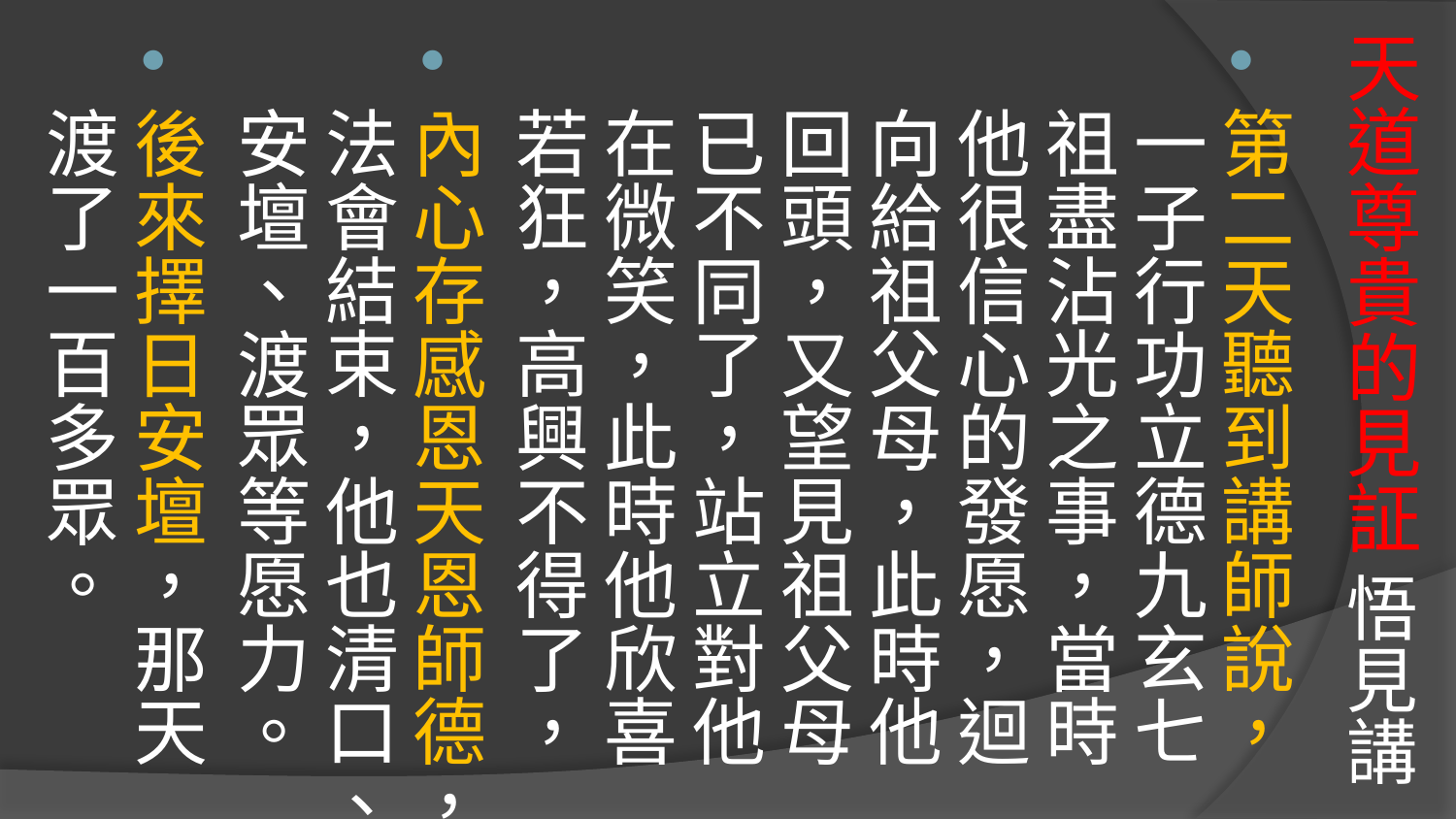

# 天道尊貴的見証 悟見講
第二天聽到講師說，一子行功立德九玄七祖盡沾光之事，當時他很信心的發愿，迴向給祖父母，此時他回頭，又望見祖父母已不同了，站立對他在微笑，此時他欣喜若狂，高興不得了，
內心存感恩天恩師德，法會結束，他也清口、安壇、渡眾等愿力。
後來擇日安壇，那天渡了一百多眾。